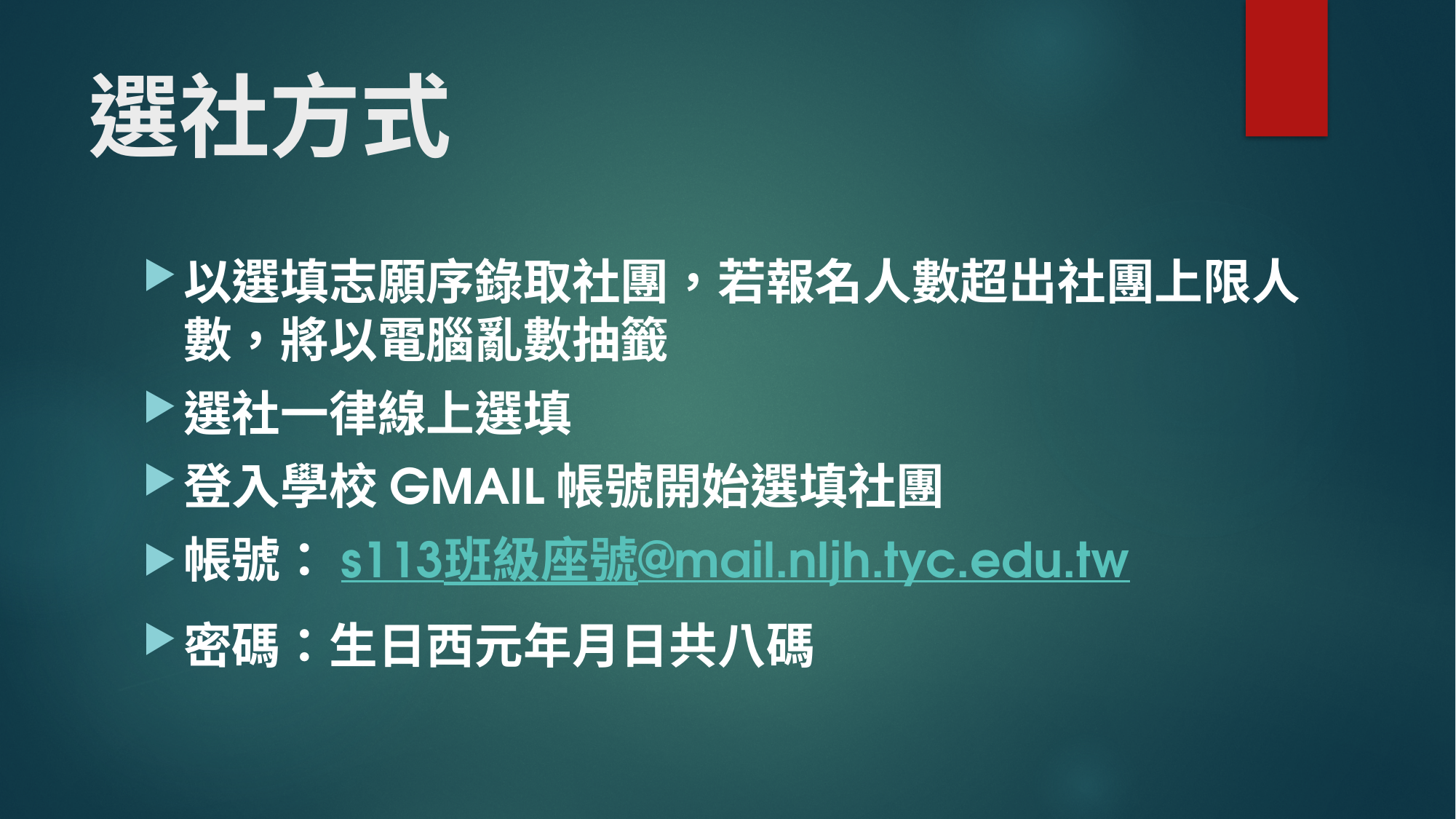

# 選社方式
以選填志願序錄取社團，若報名人數超出社團上限人數，將以電腦亂數抽籤
選社一律線上選填
登入學校GMAIL帳號開始選填社團
帳號：s113班級座號@mail.nljh.tyc.edu.tw
密碼：生日西元年月日共八碼